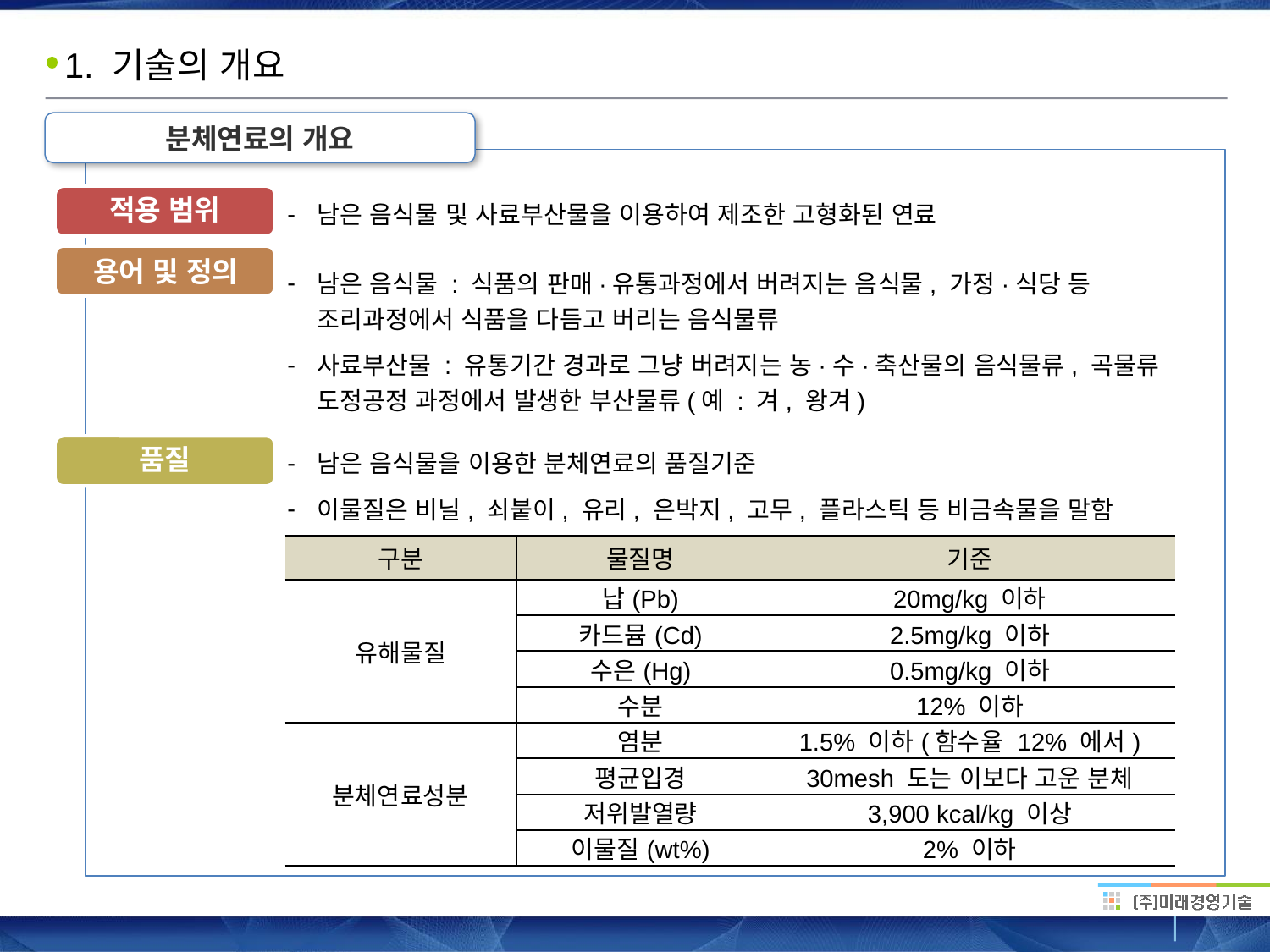

# 1. 기술의 개요
분체연료의 개요

적용 범위
남은 음식물 및 사료부산물을 이용하여 제조한 고형화된 연료

용어 및 정의
남은 음식물 : 식품의 판매·유통과정에서 버려지는 음식물, 가정·식당 등 조리과정에서 식품을 다듬고 버리는 음식물류
사료부산물 : 유통기간 경과로 그냥 버려지는 농·수·축산물의 음식물류, 곡물류 도정공정 과정에서 발생한 부산물류(예 : 겨, 왕겨)

품질
남은 음식물을 이용한 분체연료의 품질기준
이물질은 비닐, 쇠붙이, 유리, 은박지, 고무, 플라스틱 등 비금속물을 말함
| 구분 | 물질명 | 기준 |
| --- | --- | --- |
| 유해물질 | 납(Pb) | 20mg/kg 이하 |
|  | 카드뮴(Cd) | 2.5mg/kg 이하 |
|  | 수은(Hg) | 0.5mg/kg 이하 |
|  | 수분 | 12% 이하 |
| 분체연료성분 | 염분 | 1.5% 이하(함수율 12% 에서) |
|  | 평균입경 | 30mesh 도는 이보다 고운 분체 |
|  | 저위발열량 | 3,900 kcal/kg 이상 |
|  | 이물질(wt%) | 2% 이하 |